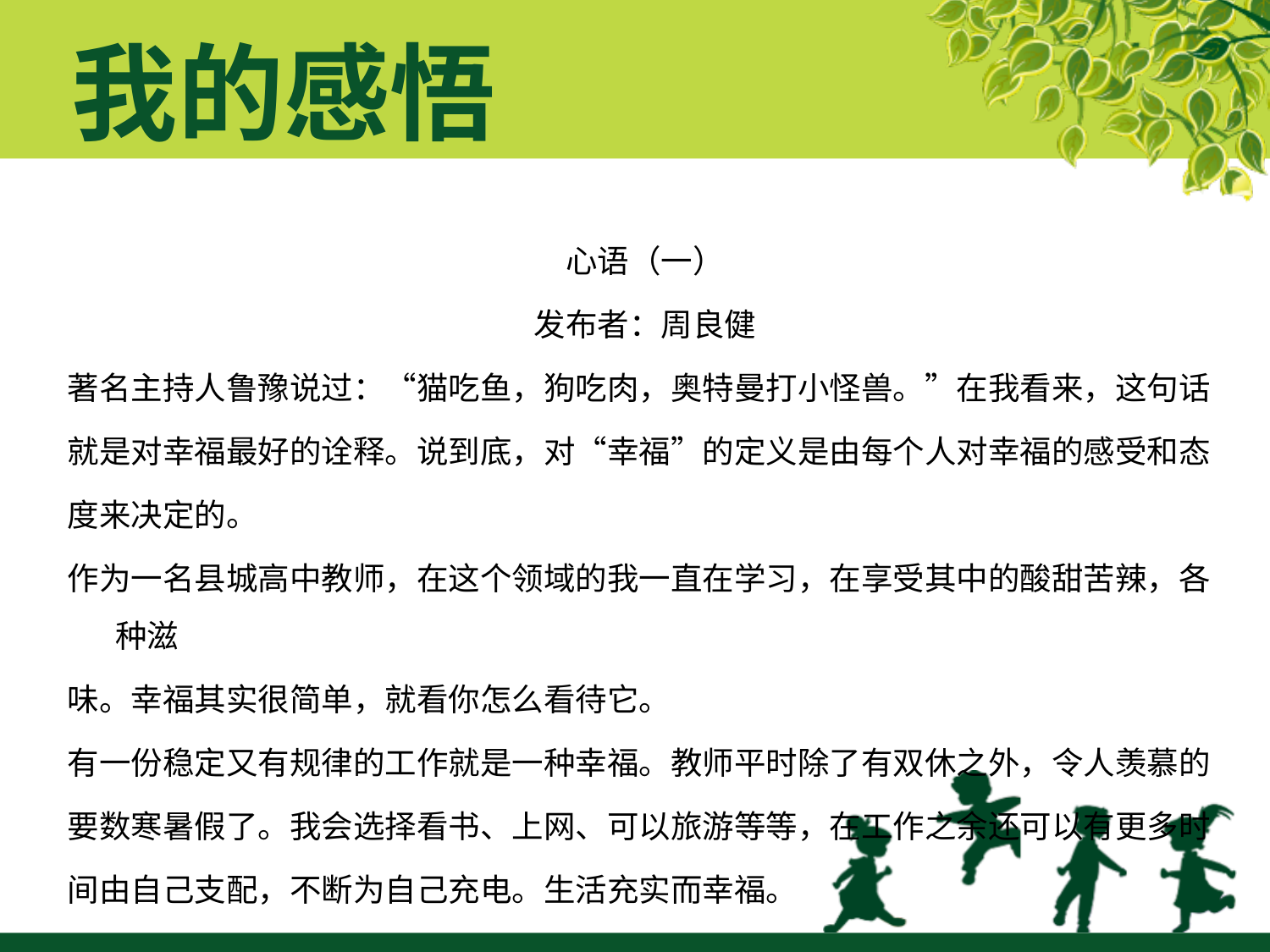

#
我的感悟
心语（一）
发布者：周良健
著名主持人鲁豫说过：“猫吃鱼，狗吃肉，奥特曼打小怪兽。”在我看来，这句话
就是对幸福最好的诠释。说到底，对“幸福”的定义是由每个人对幸福的感受和态
度来决定的。
作为一名县城高中教师，在这个领域的我一直在学习，在享受其中的酸甜苦辣，各种滋
味。幸福其实很简单，就看你怎么看待它。
有一份稳定又有规律的工作就是一种幸福。教师平时除了有双休之外，令人羡慕的
要数寒暑假了。我会选择看书、上网、可以旅游等等，在工作之余还可以有更多时
间由自己支配，不断为自己充电。生活充实而幸福。